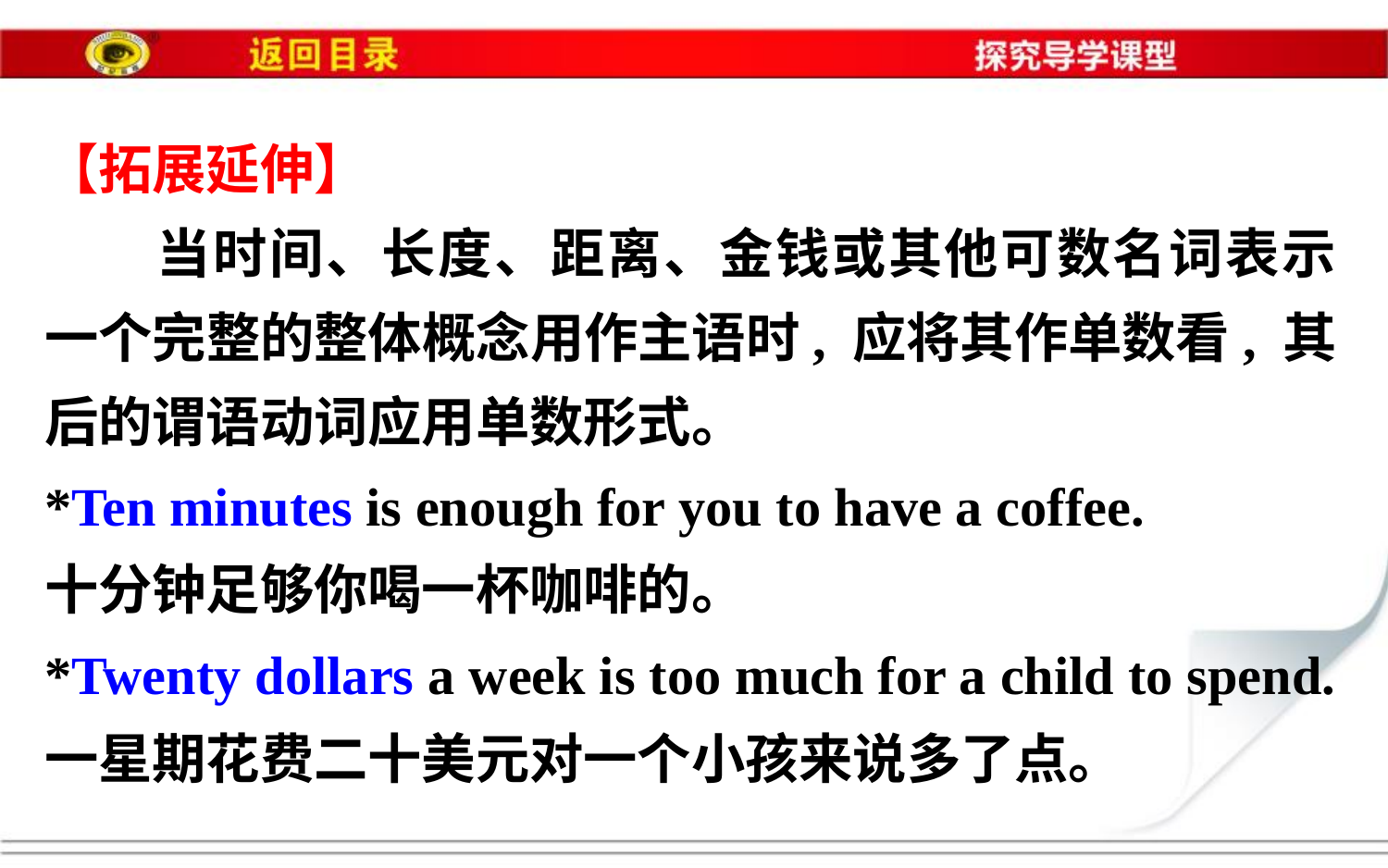

【拓展延伸】
　　当时间、长度、距离、金钱或其他可数名词表示一个完整的整体概念用作主语时, 应将其作单数看, 其后的谓语动词应用单数形式。
*Ten minutes is enough for you to have a coffee.
十分钟足够你喝一杯咖啡的。
*Twenty dollars a week is too much for a child to spend.
一星期花费二十美元对一个小孩来说多了点。